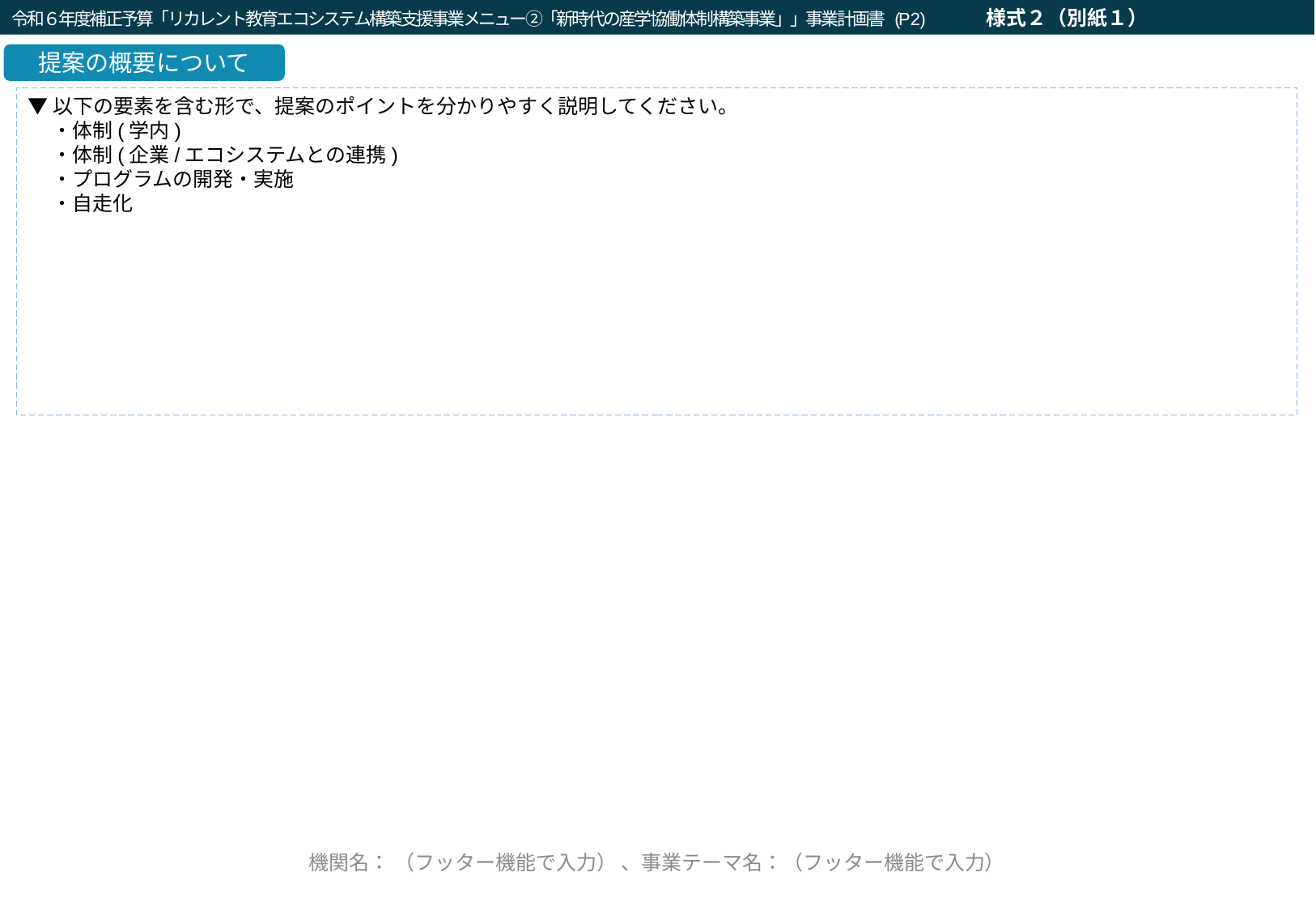

令和６年度補正予算「リカレント教育エコシステム構築支援事業メニュー②「新時代の産学協働体制構築事業」」事業計画書 (P2)　　　様式２（別紙１）
令和２年度「就職・転職支援のための大学リカレント教育推進事業（就職・転職支援のためのリカレント教育プログラムの開発・実施）」企画提案書（a：求職支援）(P2)
提案の概要について
▼以下の要素を含む形で、提案のポイントを分かりやすく説明してください。
	・体制(学内)
	・体制(企業/エコシステムとの連携)
	・プログラムの開発・実施
	・自走化

←フッターを以後のページ全てに必ず記入
機関名： （フッター機能で入力） 、事業テーマ名：（フッター機能で入力）